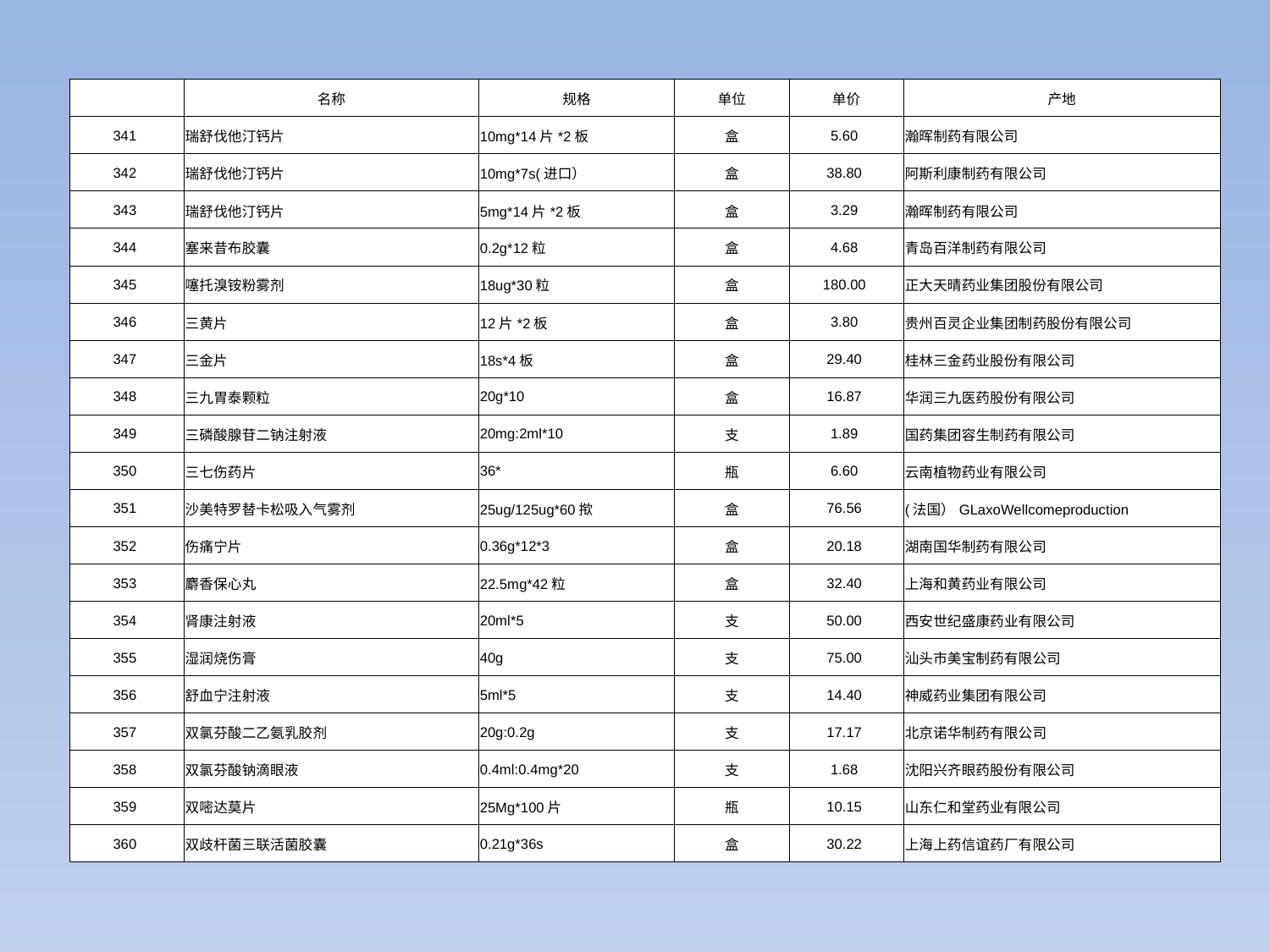

|  | 名称 | 规格 | 单位 | 单价 | 产地 |
| --- | --- | --- | --- | --- | --- |
| 341 | 瑞舒伐他汀钙片 | 10mg\*14片\*2板 | 盒 | 5.60 | 瀚晖制药有限公司 |
| 342 | 瑞舒伐他汀钙片 | 10mg\*7s(进口） | 盒 | 38.80 | 阿斯利康制药有限公司 |
| 343 | 瑞舒伐他汀钙片 | 5mg\*14片\*2板 | 盒 | 3.29 | 瀚晖制药有限公司 |
| 344 | 塞来昔布胶囊 | 0.2g\*12粒 | 盒 | 4.68 | 青岛百洋制药有限公司 |
| 345 | 噻托溴铵粉雾剂 | 18ug\*30粒 | 盒 | 180.00 | 正大天晴药业集团股份有限公司 |
| 346 | 三黄片 | 12片\*2板 | 盒 | 3.80 | 贵州百灵企业集团制药股份有限公司 |
| 347 | 三金片 | 18s\*4板 | 盒 | 29.40 | 桂林三金药业股份有限公司 |
| 348 | 三九胃泰颗粒 | 20g\*10 | 盒 | 16.87 | 华润三九医药股份有限公司 |
| 349 | 三磷酸腺苷二钠注射液 | 20mg:2ml\*10 | 支 | 1.89 | 国药集团容生制药有限公司 |
| 350 | 三七伤药片 | 36\* | 瓶 | 6.60 | 云南植物药业有限公司 |
| 351 | 沙美特罗替卡松吸入气雾剂 | 25ug/125ug\*60揿 | 盒 | 76.56 | (法国）GLaxoWellcomeproduction |
| 352 | 伤痛宁片 | 0.36g\*12\*3 | 盒 | 20.18 | 湖南国华制药有限公司 |
| 353 | 麝香保心丸 | 22.5mg\*42粒 | 盒 | 32.40 | 上海和黄药业有限公司 |
| 354 | 肾康注射液 | 20ml\*5 | 支 | 50.00 | 西安世纪盛康药业有限公司 |
| 355 | 湿润烧伤膏 | 40g | 支 | 75.00 | 汕头市美宝制药有限公司 |
| 356 | 舒血宁注射液 | 5ml\*5 | 支 | 14.40 | 神威药业集团有限公司 |
| 357 | 双氯芬酸二乙氨乳胶剂 | 20g:0.2g | 支 | 17.17 | 北京诺华制药有限公司 |
| 358 | 双氯芬酸钠滴眼液 | 0.4ml:0.4mg\*20 | 支 | 1.68 | 沈阳兴齐眼药股份有限公司 |
| 359 | 双嘧达莫片 | 25Mg\*100片 | 瓶 | 10.15 | 山东仁和堂药业有限公司 |
| 360 | 双歧杆菌三联活菌胶囊 | 0.21g\*36s | 盒 | 30.22 | 上海上药信谊药厂有限公司 |